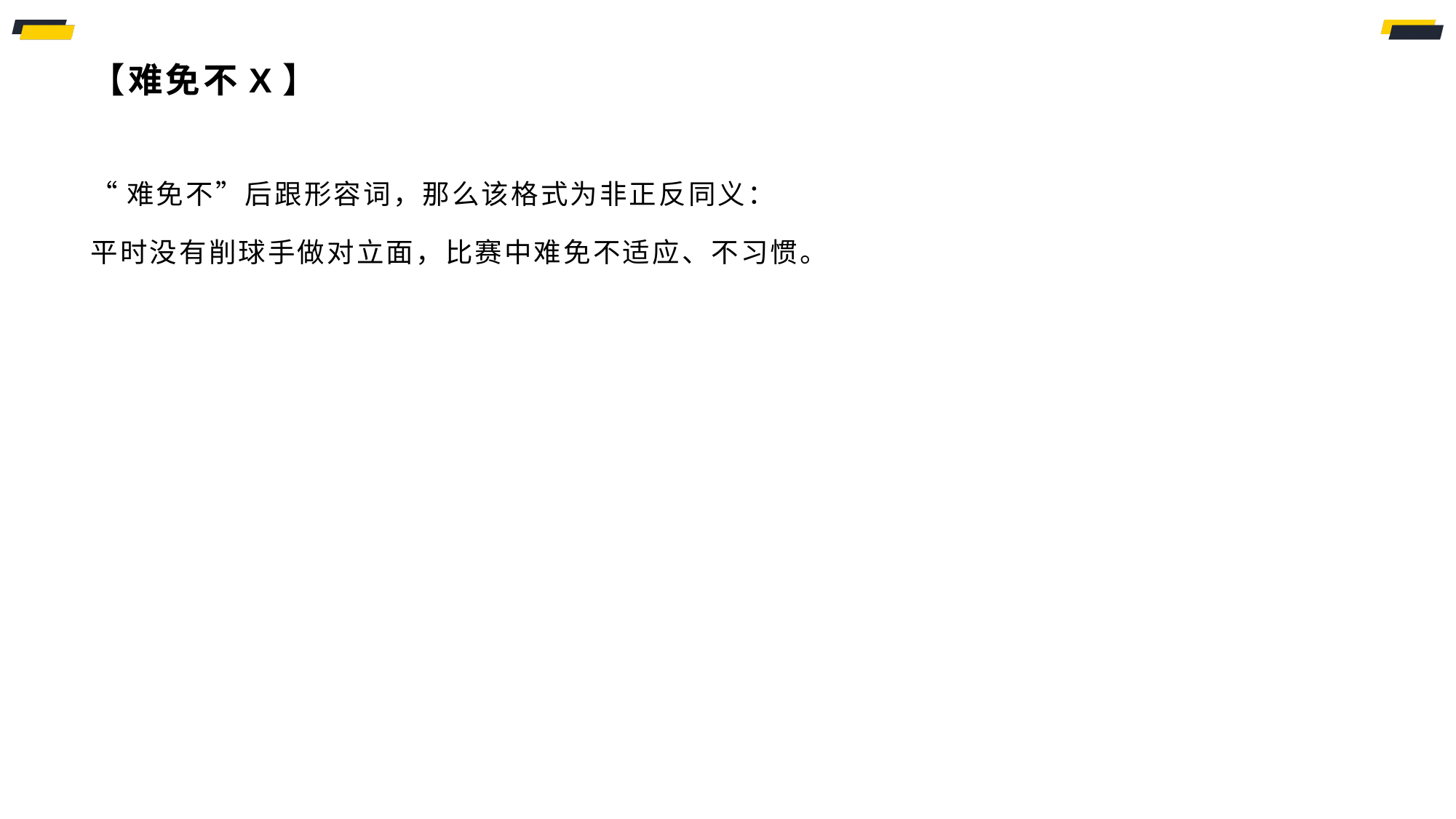

# 【难免不X】

“难免不”后跟形容词，那么该格式为非正反同义：
平时没有削球手做对立面，比赛中难免不适应、不习惯。